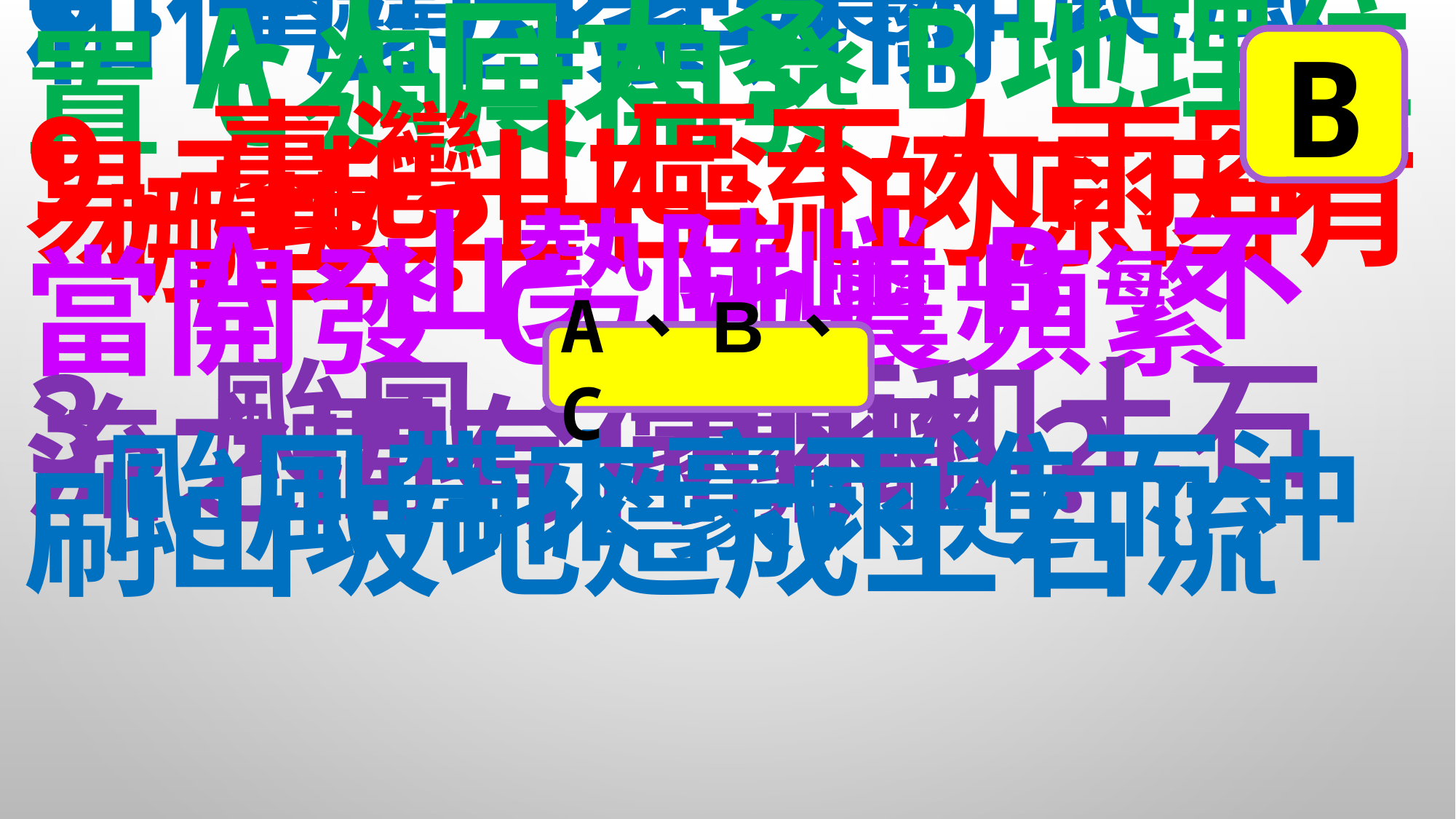

8.臺灣多地震和颱風和什麼因素有關？
  A人口太多 B地理位置 C過度開發

9.臺灣山區下大雨容易引起土石流的原因有
  哪些？
  A 山勢陡峭 B 不當開發 C 地震頻繁

3.颱風、豪雨和土石流之間有何關聯？
  颱風帶來豪雨進而沖刷山坡地造成土石流

B
A、B、C